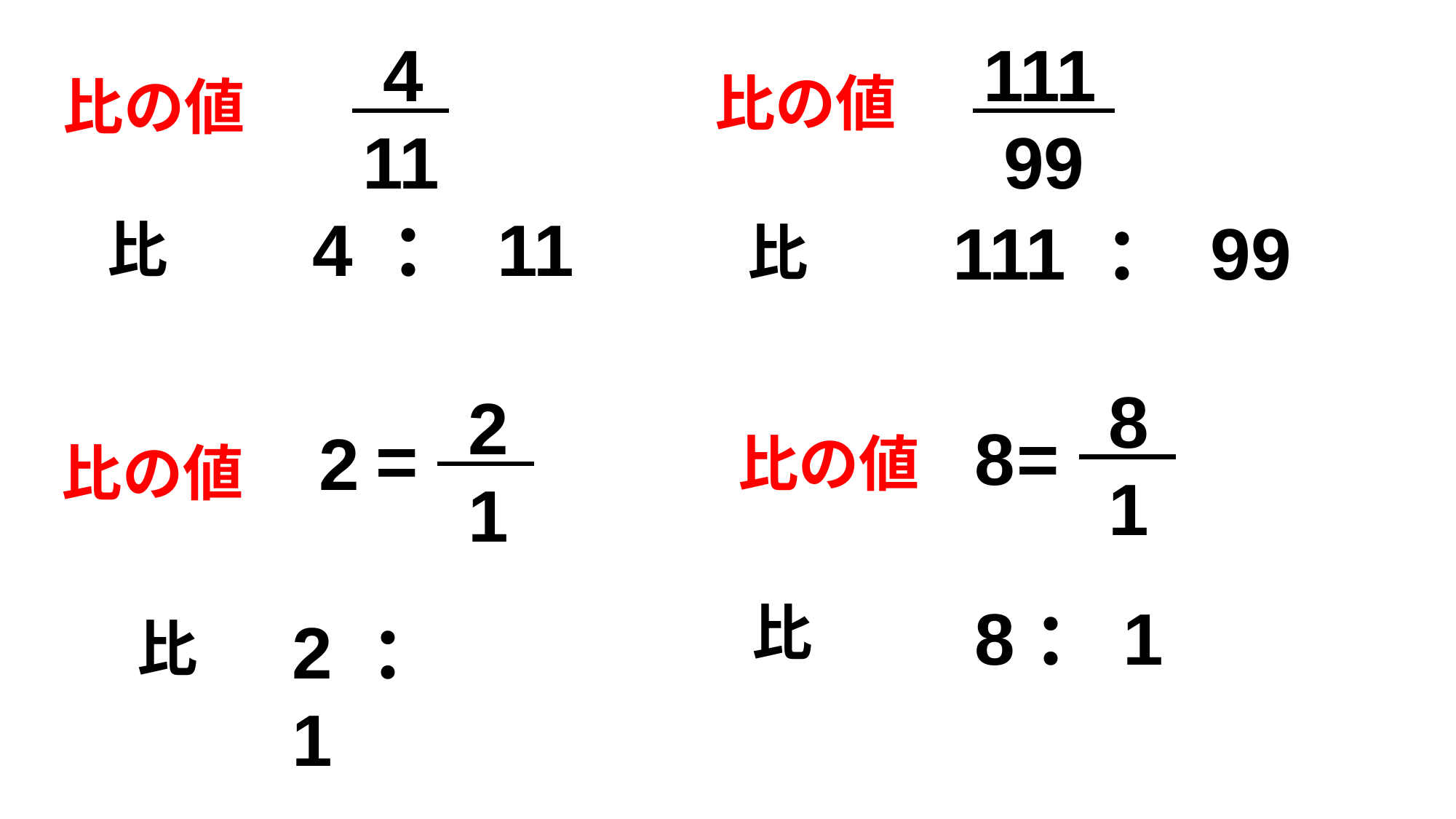

4
11
111
 99
比の値
比の値
4 ： 11
111 ： 99
比
比
 8
 1
 2
 1
=
8
=
2
比の値
比の値
8：1
比
2 ： 1
比